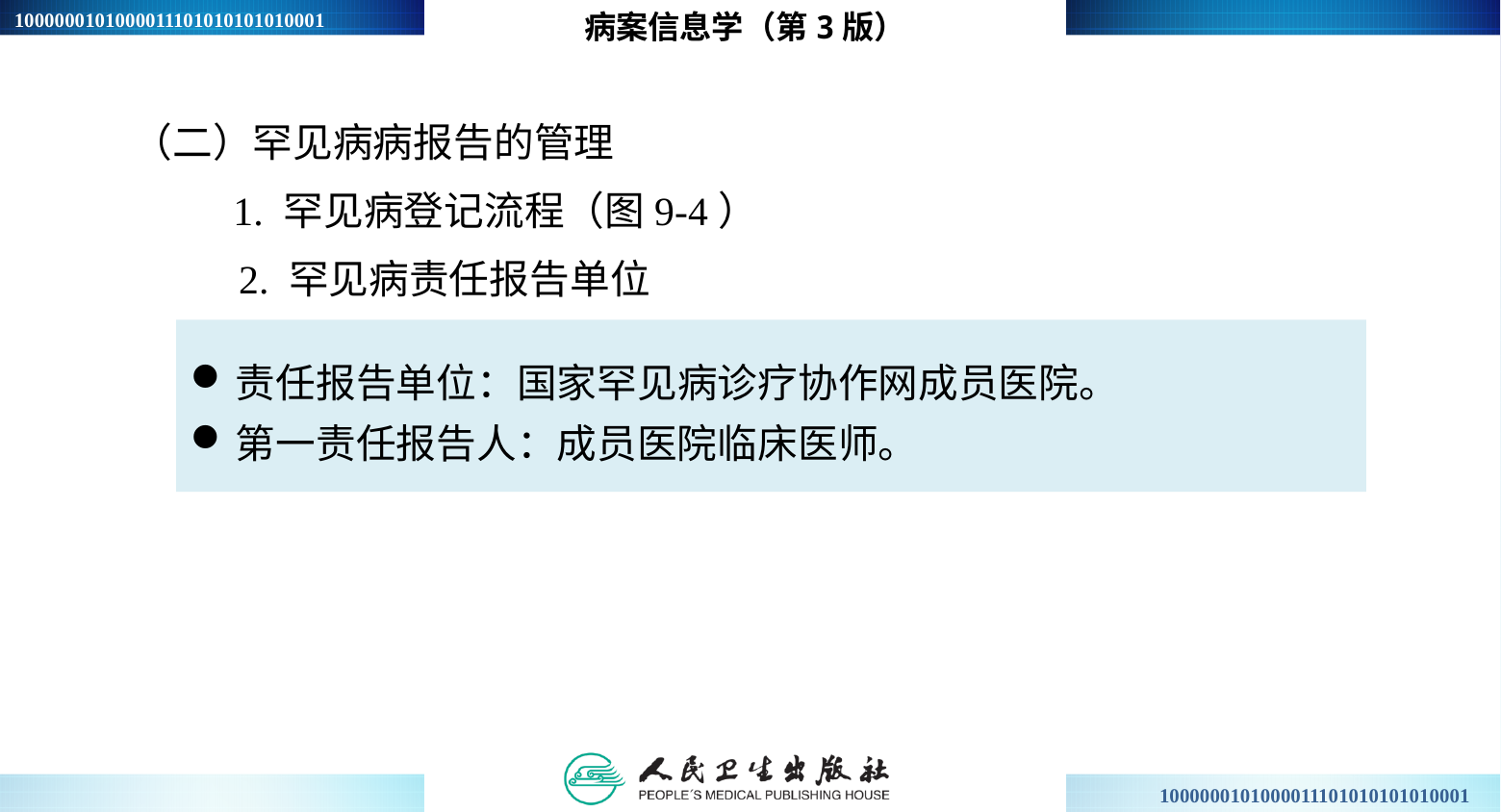

病案信息学（第3版）
    （二）罕见病病报告的管理
                1. 罕见病登记流程（图9-4）
               2. 罕见病责任报告单位

责任报告单位：国家罕见病诊疗协作网成员医院。
第一责任报告人：成员医院临床医师。